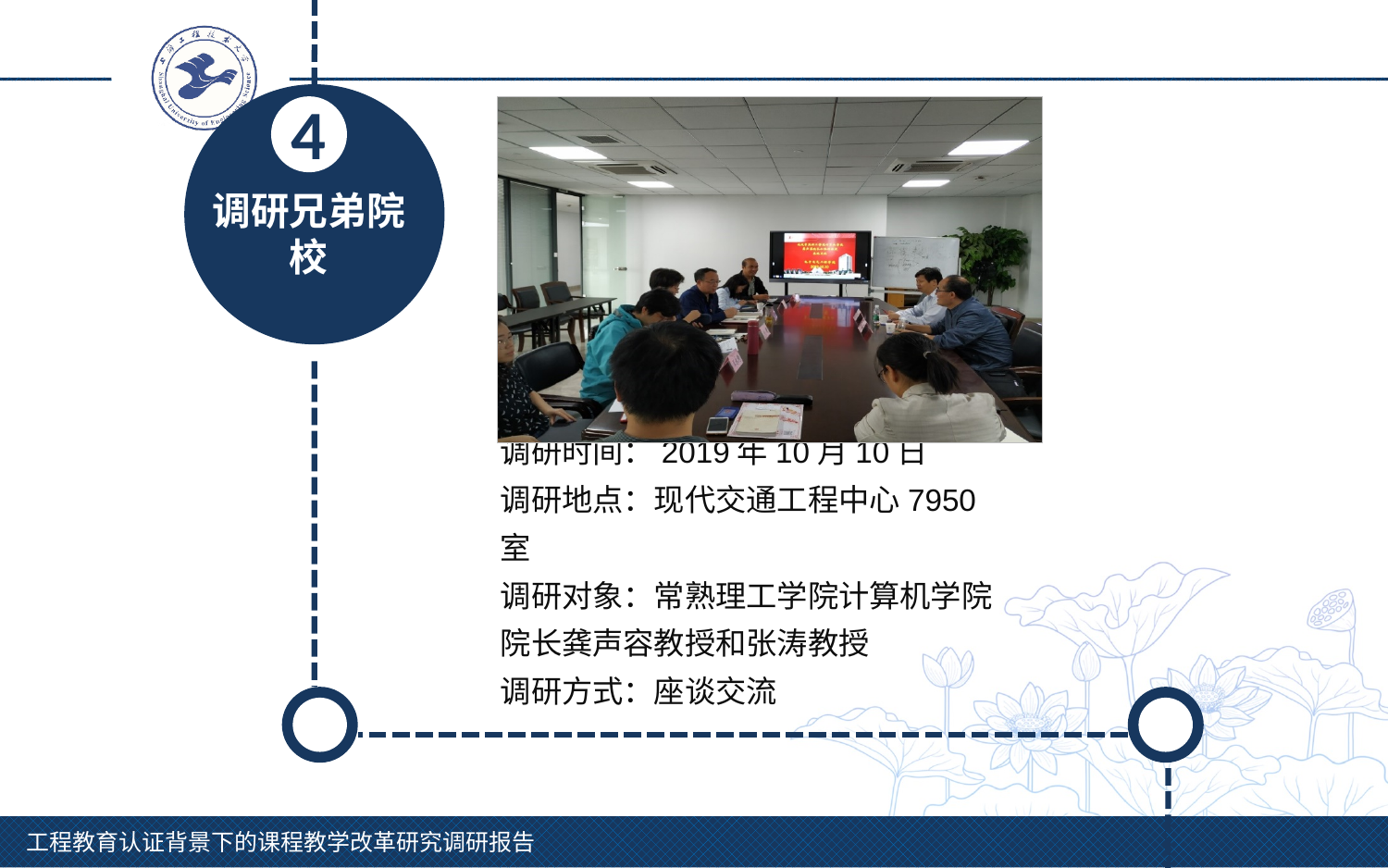

4

调研兄弟院校

调研时间：2019年10月10日
调研地点：现代交通工程中心7950室
调研对象：常熟理工学院计算机学院院长龚声容教授和张涛教授
调研方式：座谈交流